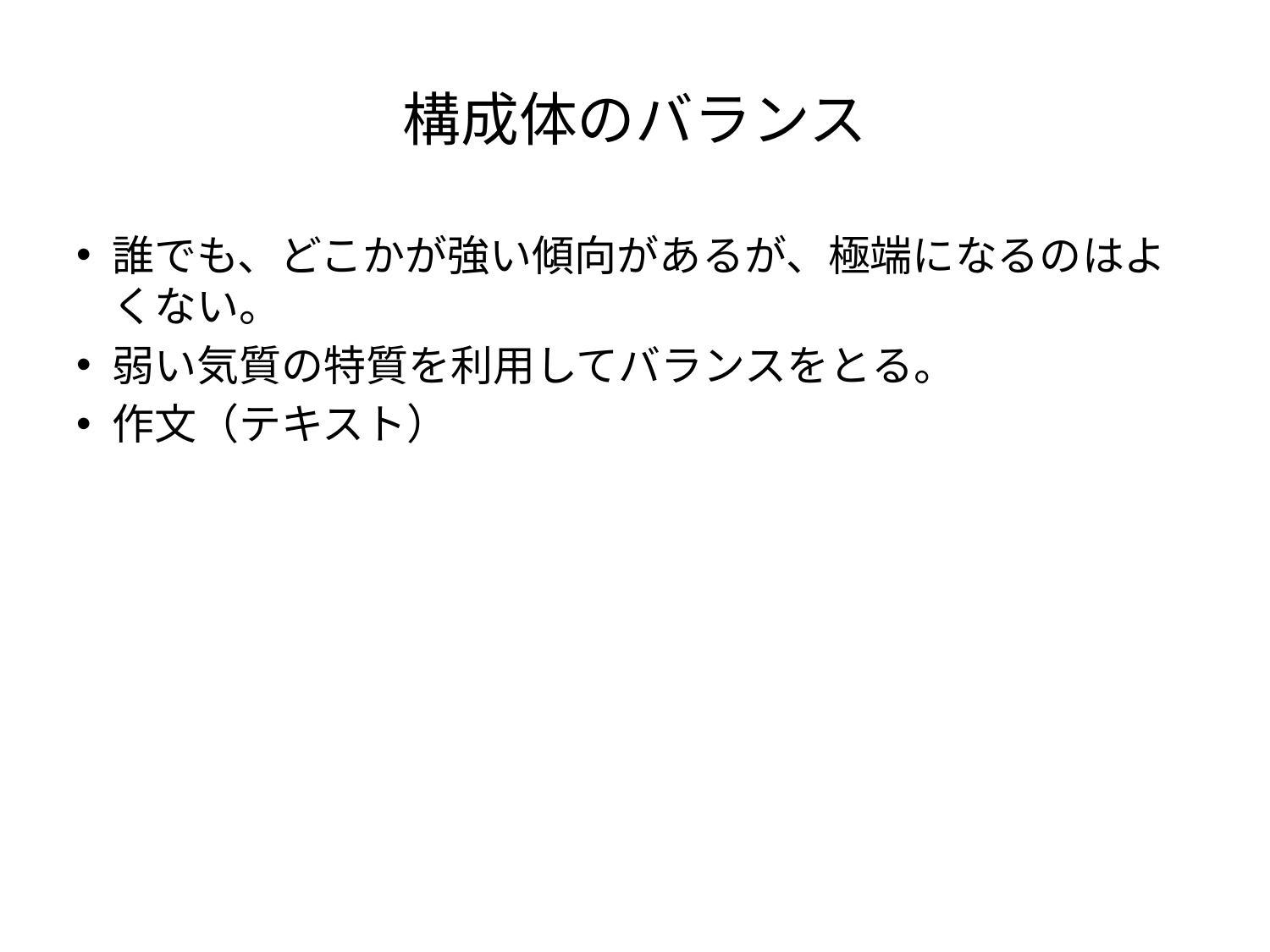

# 構成体のバランス
誰でも、どこかが強い傾向があるが、極端になるのはよくない。
弱い気質の特質を利用してバランスをとる。
作文（テキスト）